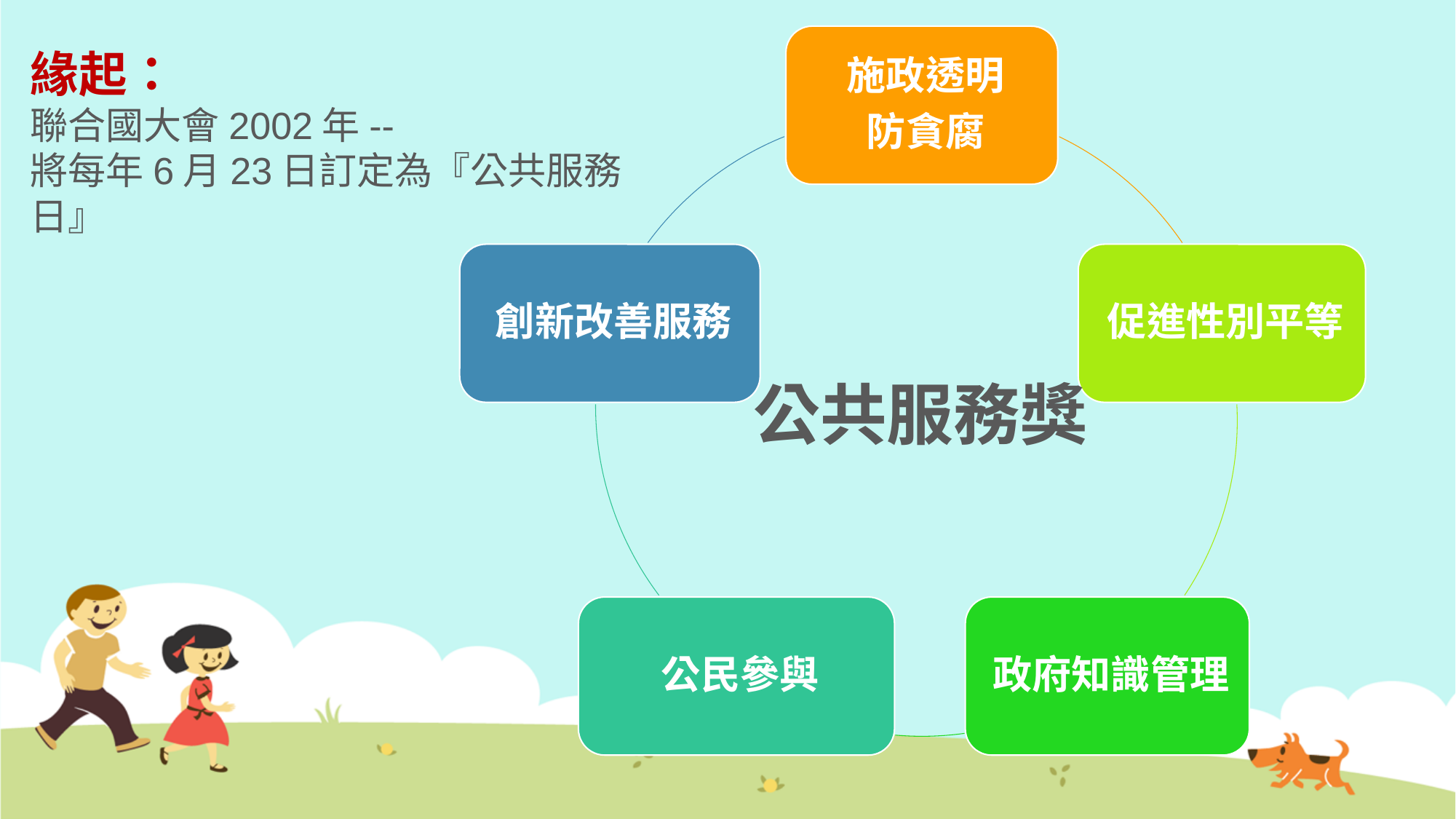

施政透明
防貪腐
促進性別平等
政府知識管理
公民參與
創新改善服務
緣起：
聯合國大會2002年--
將每年6月23日訂定為『公共服務日』

公共服務獎